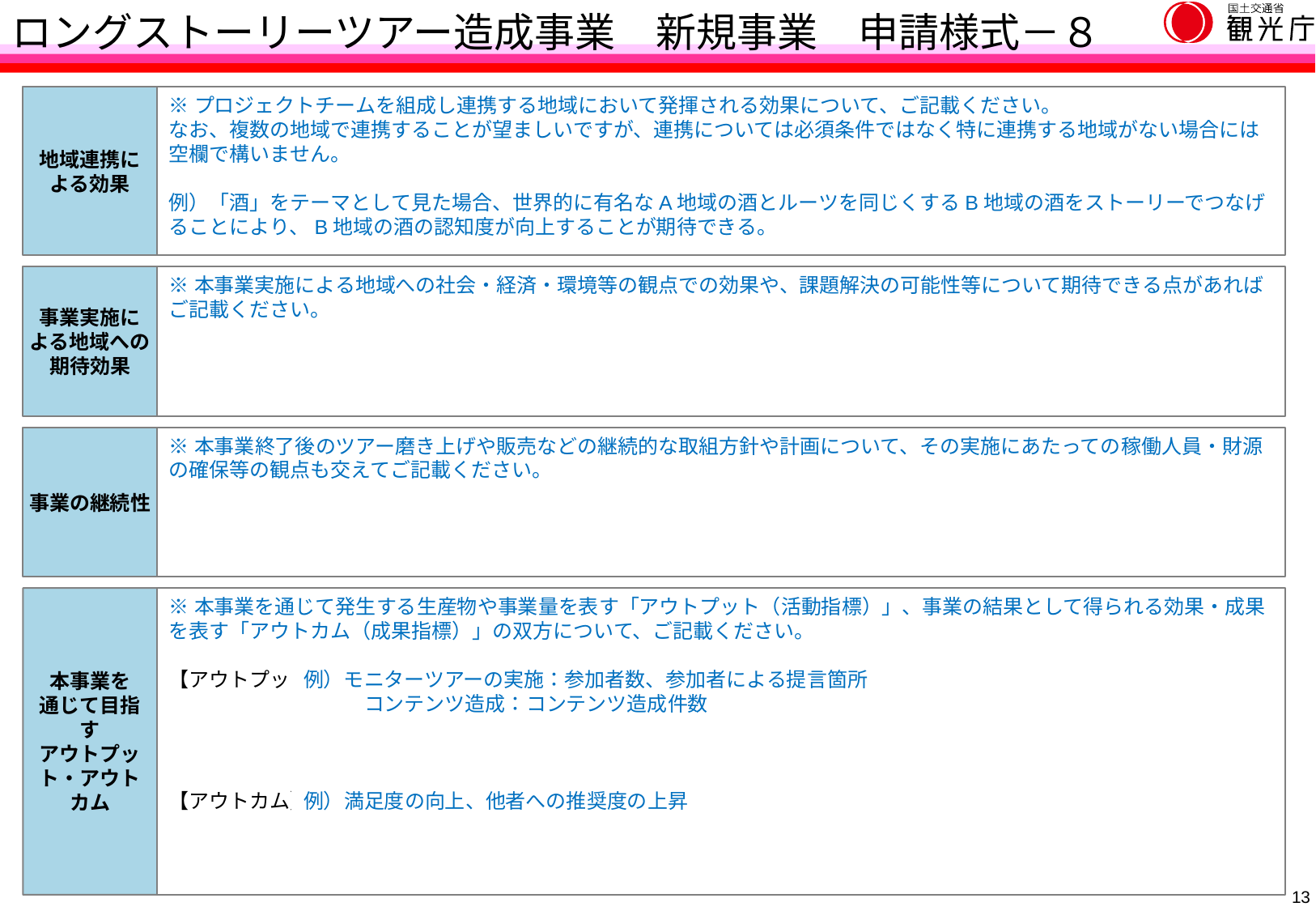

ロングストーリーツアー造成事業　新規事業　申請様式－８
地域連携による効果
※プロジェクトチームを組成し連携する地域において発揮される効果について、ご記載ください。
なお、複数の地域で連携することが望ましいですが、連携については必須条件ではなく特に連携する地域がない場合には空欄で構いません。
例）「酒」をテーマとして見た場合、世界的に有名なA地域の酒とルーツを同じくするB地域の酒をストーリーでつなげることにより、B地域の酒の認知度が向上することが期待できる。
事業実施に
よる地域への
期待効果
※本事業実施による地域への社会・経済・環境等の観点での効果や、課題解決の可能性等について期待できる点があればご記載ください。

事業の継続性
※本事業終了後のツアー磨き上げや販売などの継続的な取組方針や計画について、その実施にあたっての稼働人員・財源の確保等の観点も交えてご記載ください。
本事業を
通じて目指す
アウトプット・アウトカム
※本事業を通じて発生する生産物や事業量を表す「アウトプット（活動指標）」、事業の結果として得られる効果・成果を表す「アウトカム（成果指標）」の双方について、ご記載ください。

【アウトプット】

【アウトカム】
例）モニターツアーの実施：参加者数、参加者による提言箇所
　　　コンテンツ造成：コンテンツ造成件数

例）満足度の向上、他者への推奨度の上昇

13